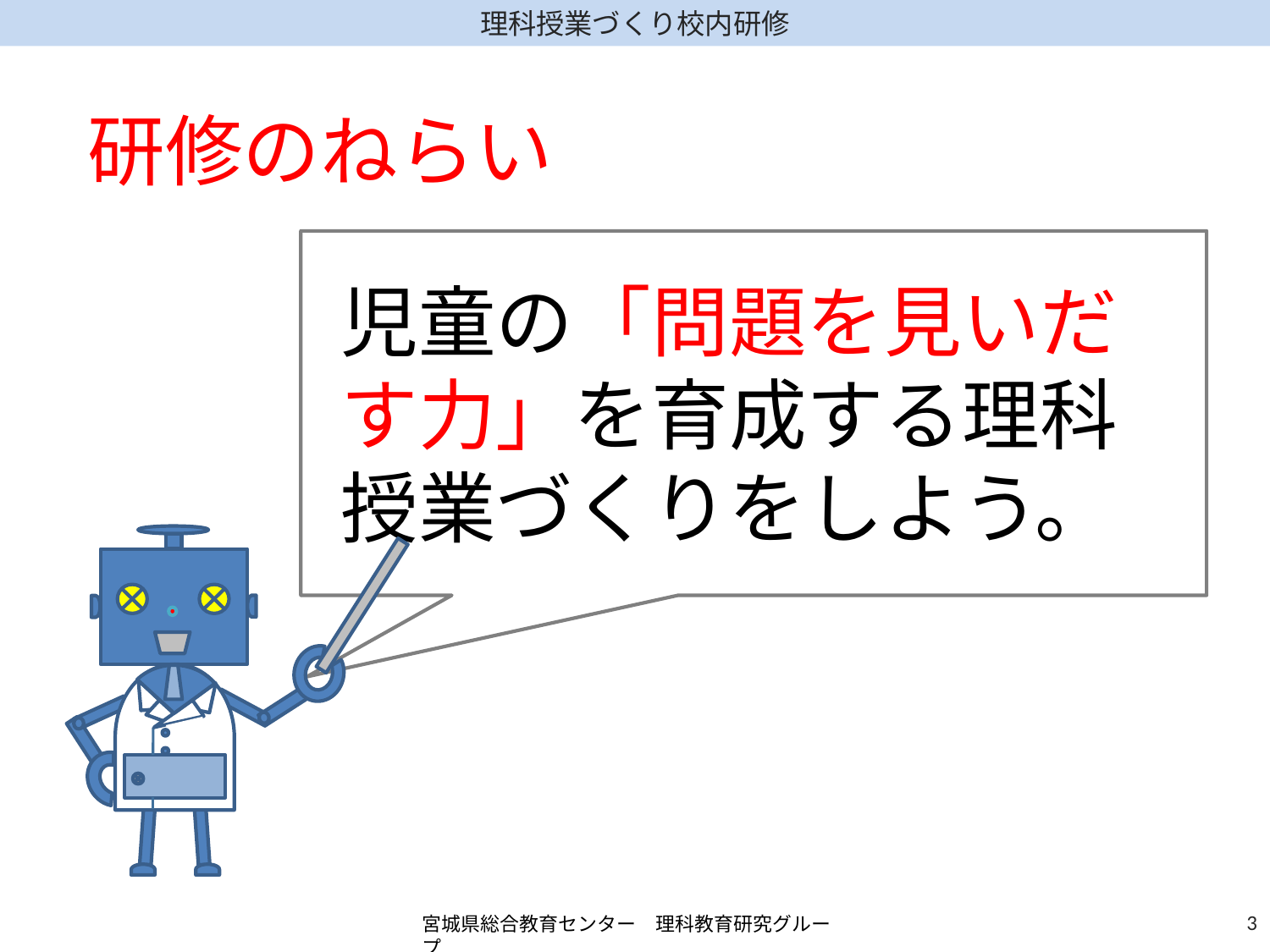

研修のねらい
児童の「問題を見いだす力」を育成する理科授業づくりをしよう。

3